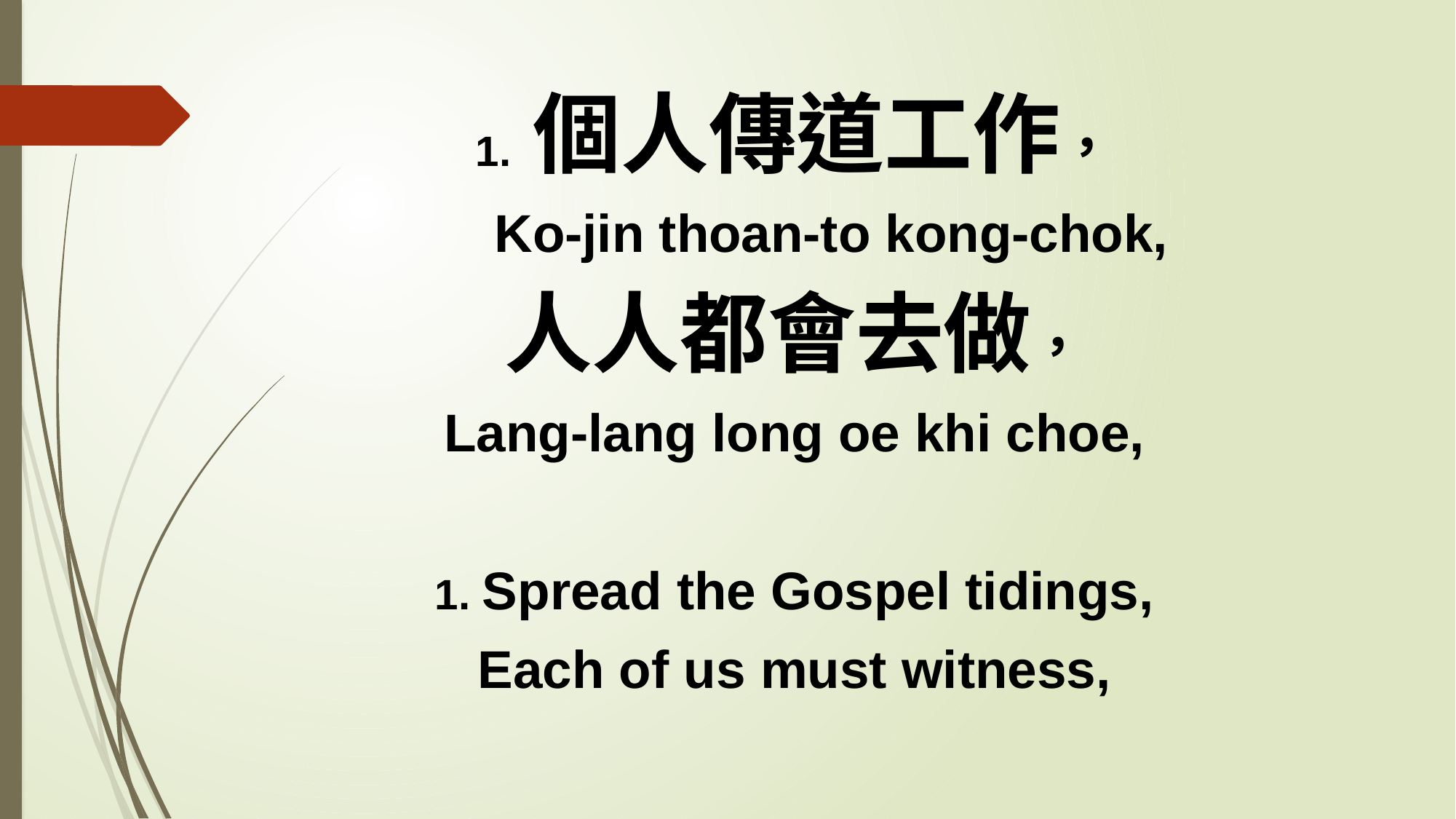

1. 個人傳道工作，
     Ko-jin thoan-to kong-chok,
人人都會去做，
Lang-lang long oe khi choe,

1. Spread the Gospel tidings,
Each of us must witness,